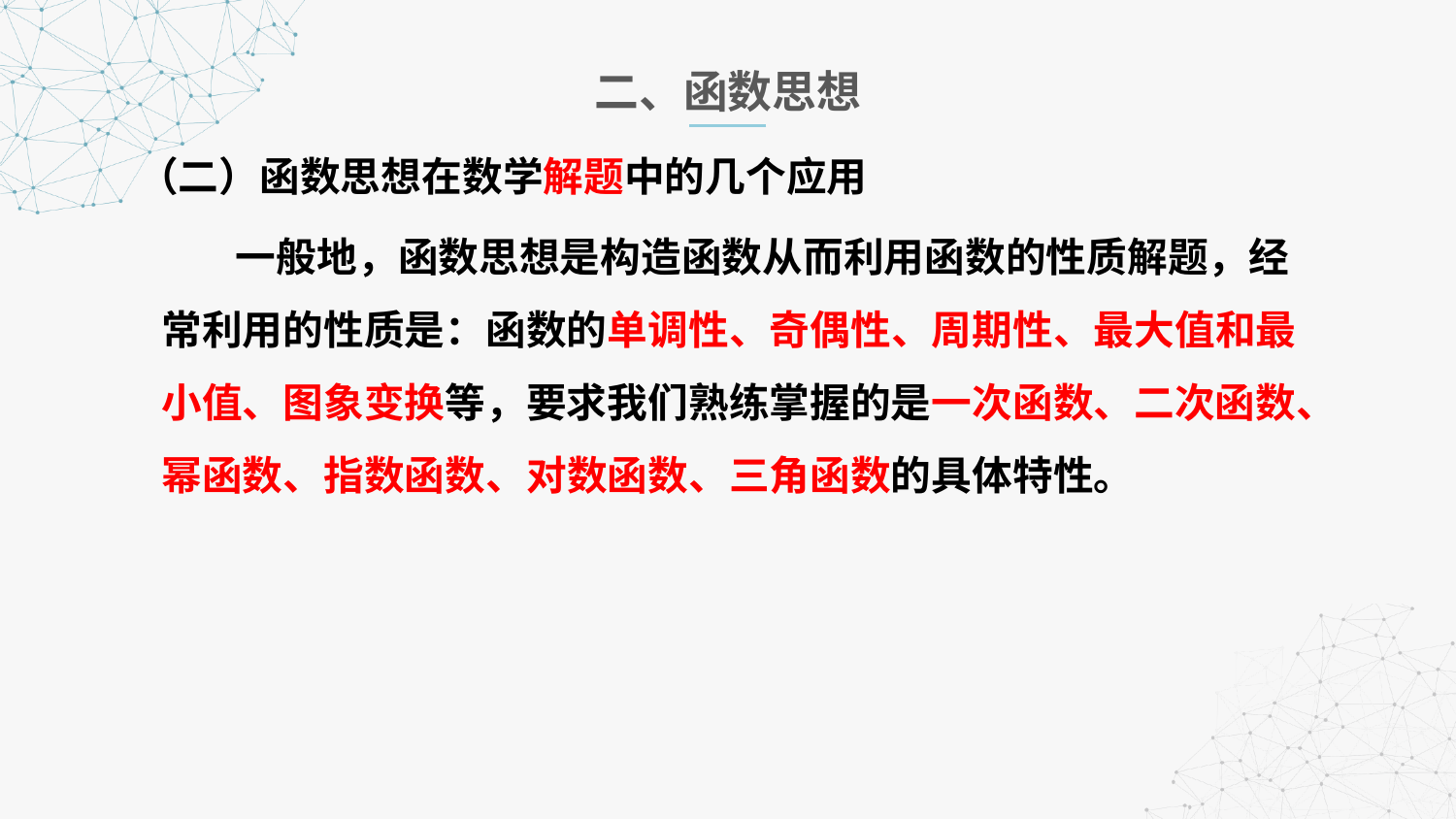

二、函数思想
（二）函数思想在数学解题中的几个应用
       一般地，函数思想是构造函数从而利用函数的性质解题，经常利用的性质是：函数的单调性、奇偶性、周期性、最大值和最小值、图象变换等，要求我们熟练掌握的是一次函数、二次函数、幂函数、指数函数、对数函数、三角函数的具体特性。